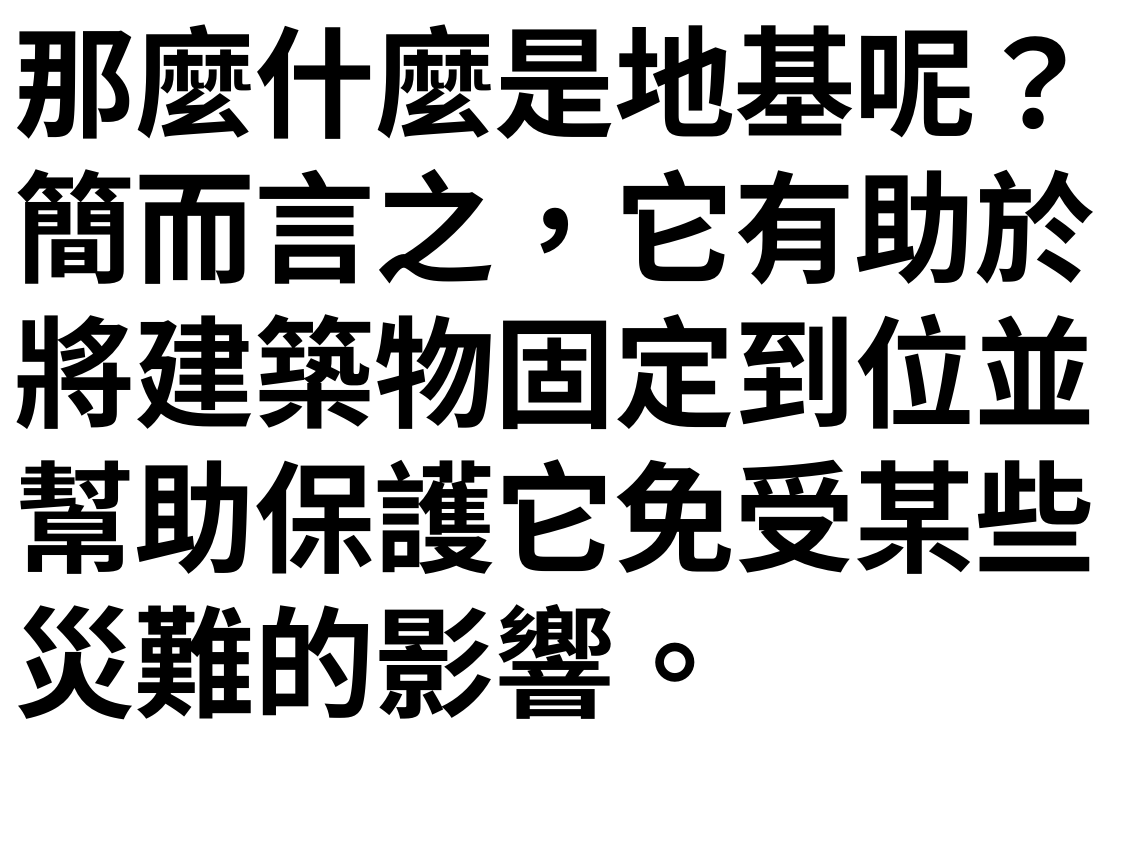

那麼什麼是地基呢？簡而言之，它有助於將建築物固定到位並幫助保護它免受某些災難的影響。